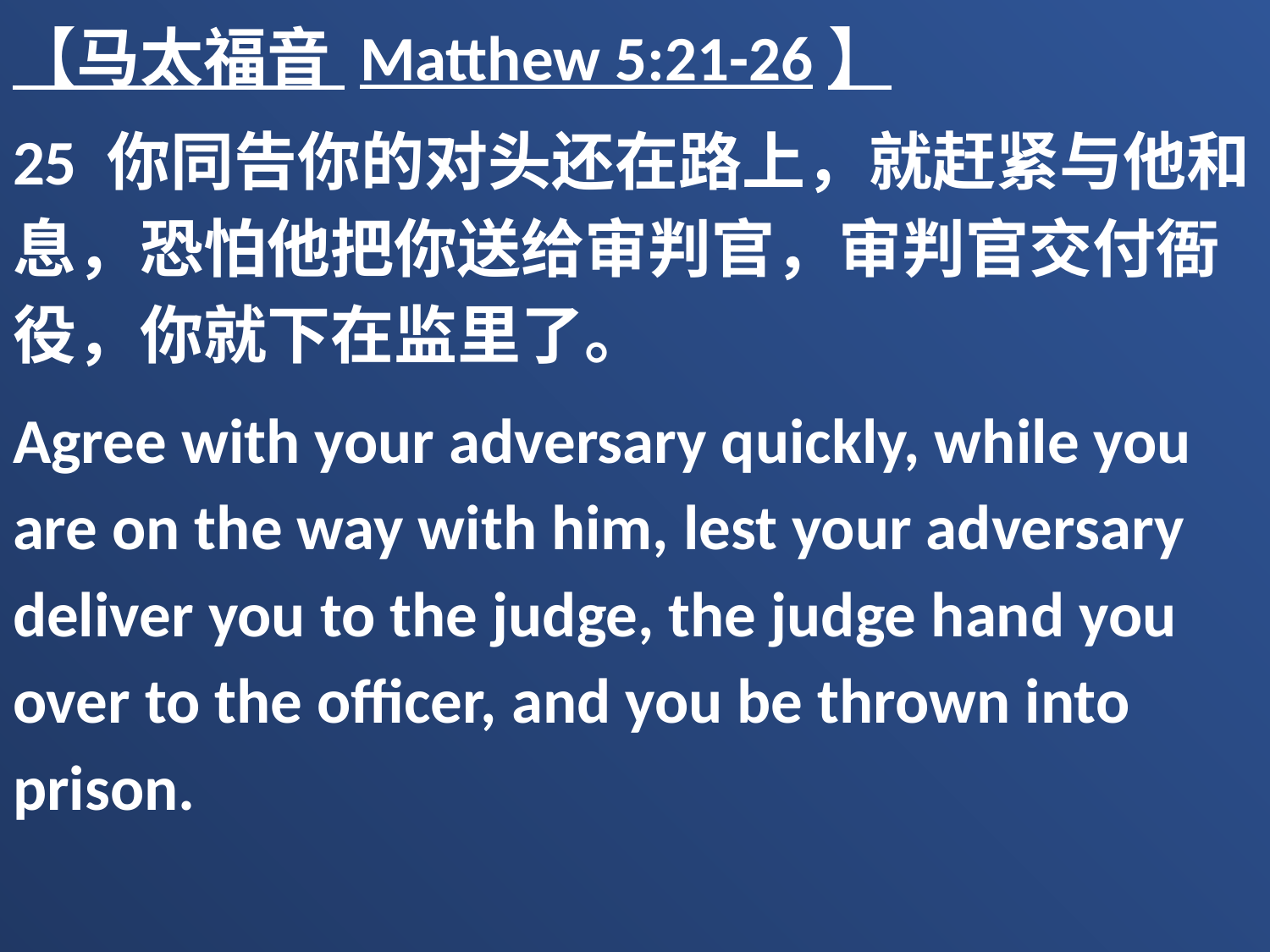

【马太福音 Matthew 5:21-26】
25 你同告你的对头还在路上，就赶紧与他和息，恐怕他把你送给审判官，审判官交付衙役，你就下在监里了。
Agree with your adversary quickly, while you are on the way with him, lest your adversary deliver you to the judge, the judge hand you over to the officer, and you be thrown into prison.